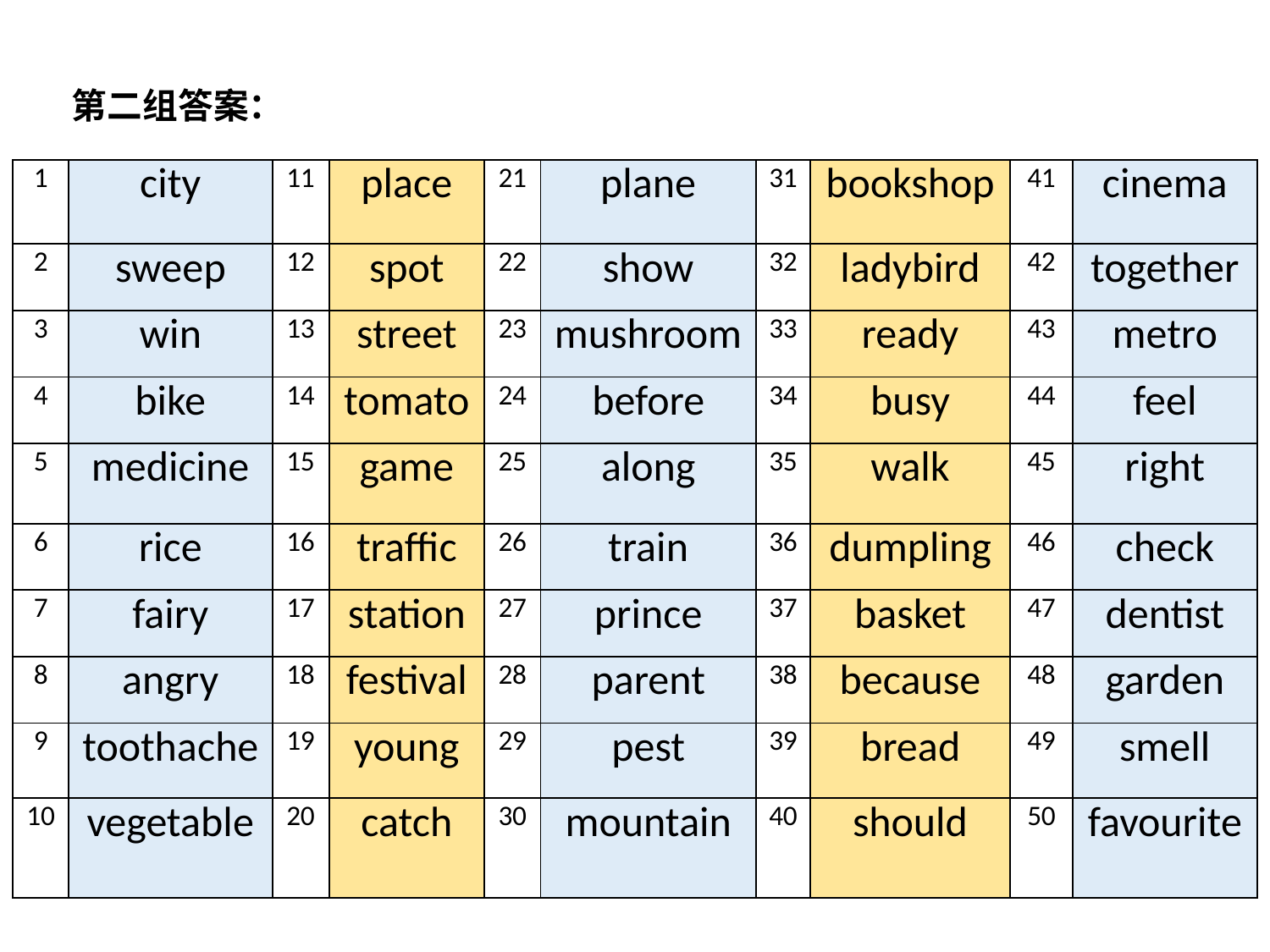

第二组答案：
| 1 | city | 11 | place | 21 | plane | 31 | bookshop | 41 | cinema |
| --- | --- | --- | --- | --- | --- | --- | --- | --- | --- |
| 2 | sweep | 12 | spot | 22 | show | 32 | ladybird | 42 | together |
| 3 | win | 13 | street | 23 | mushroom | 33 | ready | 43 | metro |
| 4 | bike | 14 | tomato | 24 | before | 34 | busy | 44 | feel |
| 5 | medicine | 15 | game | 25 | along | 35 | walk | 45 | right |
| 6 | rice | 16 | traffic | 26 | train | 36 | dumpling | 46 | check |
| 7 | fairy | 17 | station | 27 | prince | 37 | basket | 47 | dentist |
| 8 | angry | 18 | festival | 28 | parent | 38 | because | 48 | garden |
| 9 | toothache | 19 | young | 29 | pest | 39 | bread | 49 | smell |
| 10 | vegetable | 20 | catch | 30 | mountain | 40 | should | 50 | favourite |